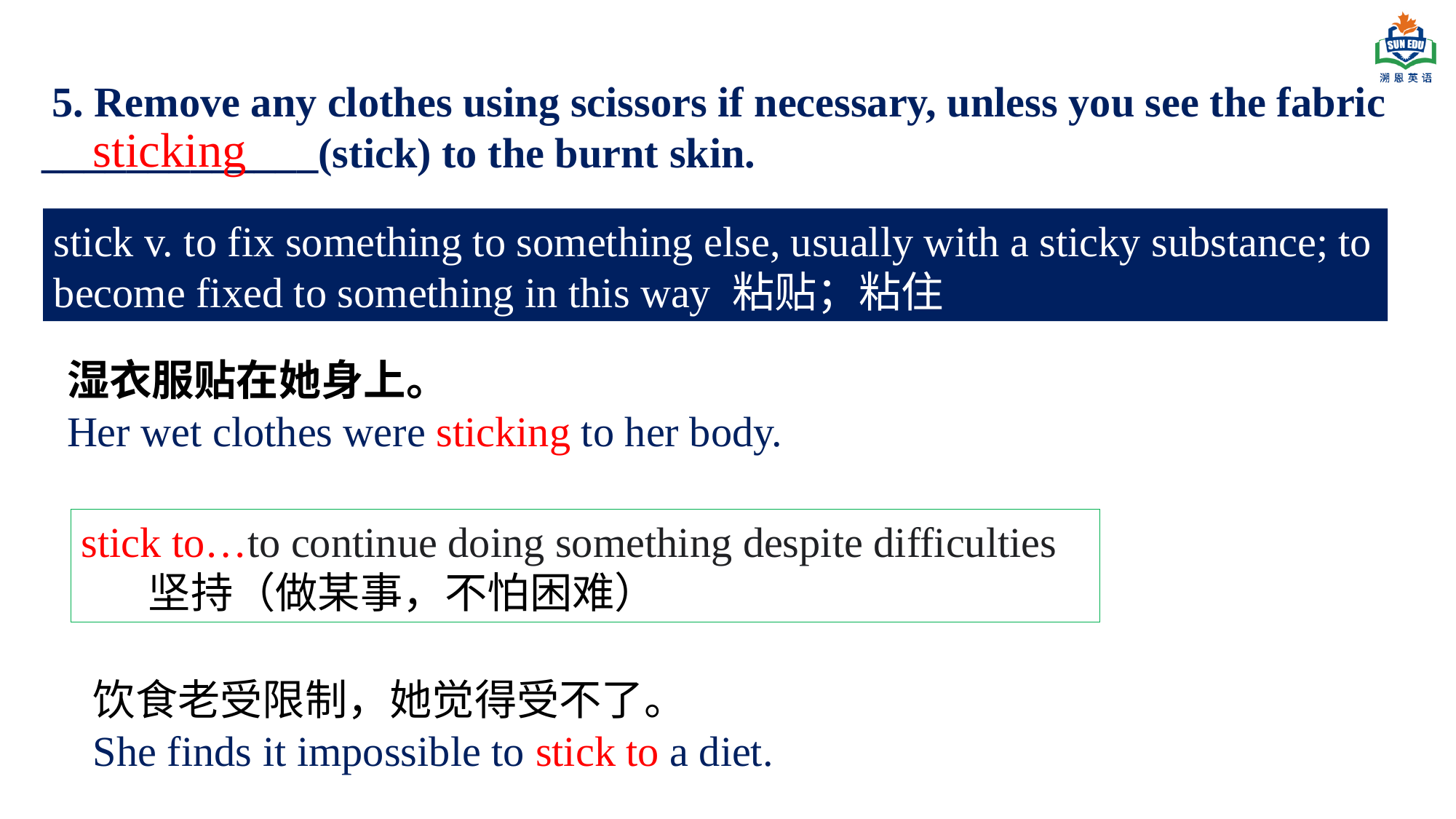

5. Remove any clothes using scissors if necessary, unless you see the fabric _____________(stick) to the burnt skin.
sticking

stick v. to fix something to something else, usually with a sticky substance; to become fixed to something in this way 粘贴；粘住
湿衣服贴在她身上。
Her wet clothes were sticking to her body.
stick to…to continue doing something despite difficulties
      坚持（做某事，不怕困难）
饮食老受限制，她觉得受不了。
She finds it impossible to stick to a diet.